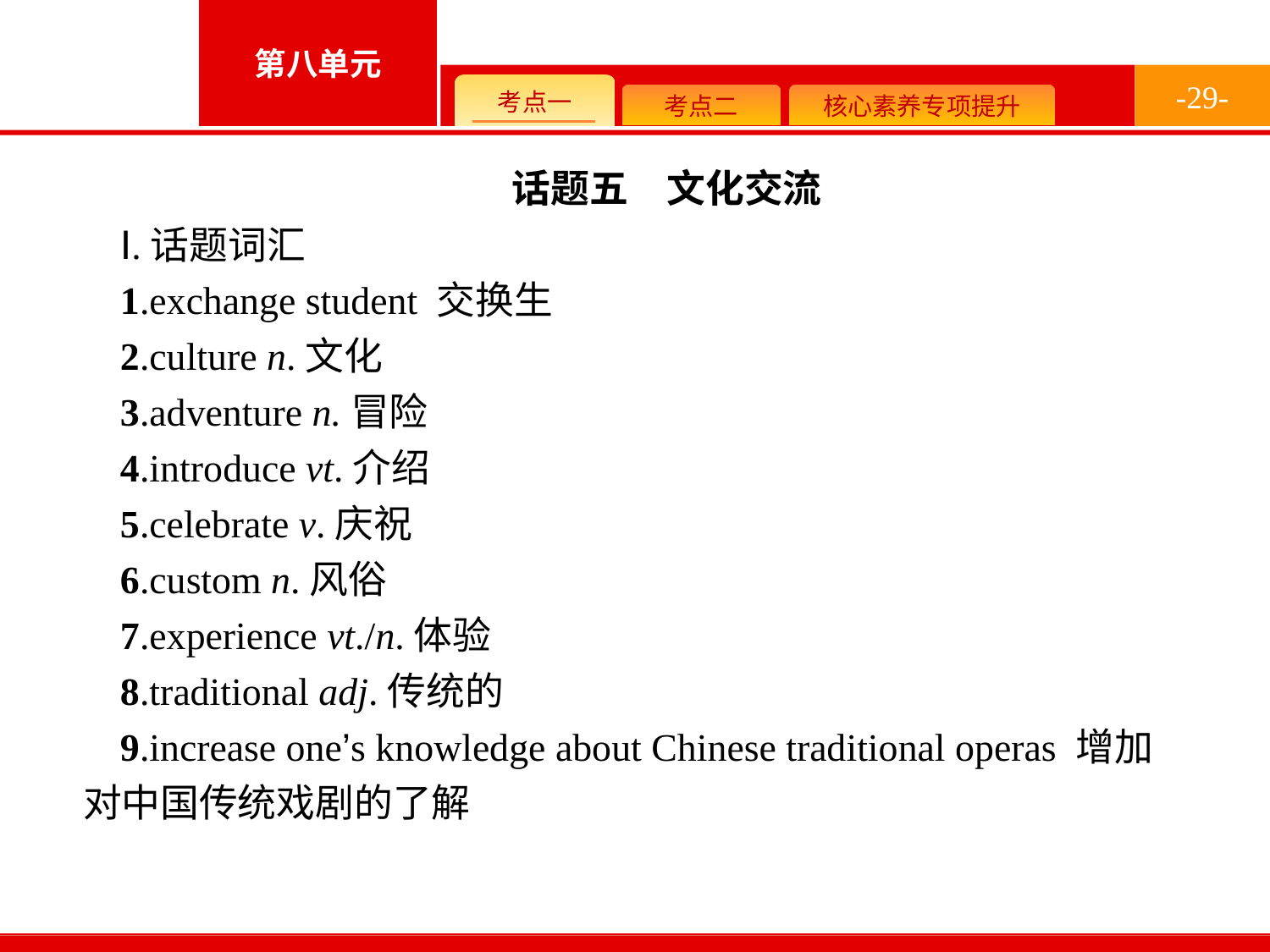

-29-
话题五　文化交流
Ⅰ.话题词汇
1.exchange student 交换生
2.culture n.文化
3.adventure n.冒险
4.introduce vt.介绍
5.celebrate v.庆祝
6.custom n.风俗
7.experience vt./n.体验
8.traditional adj.传统的
9.increase one’s knowledge about Chinese traditional operas 增加对中国传统戏剧的了解